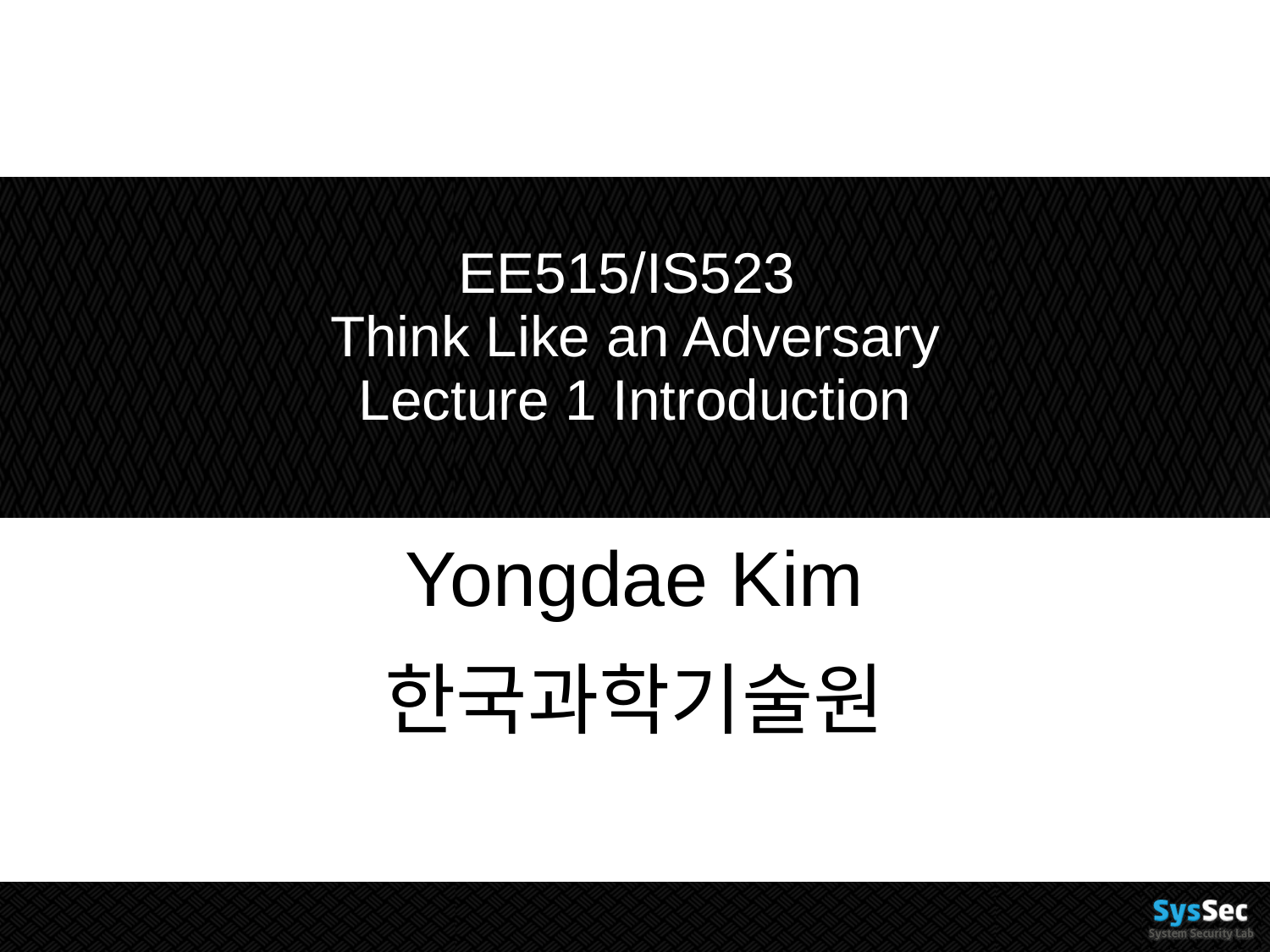

# EE515/IS523 Think Like an Adversary Lecture 1 Introduction
Yongdae Kim
한국과학기술원